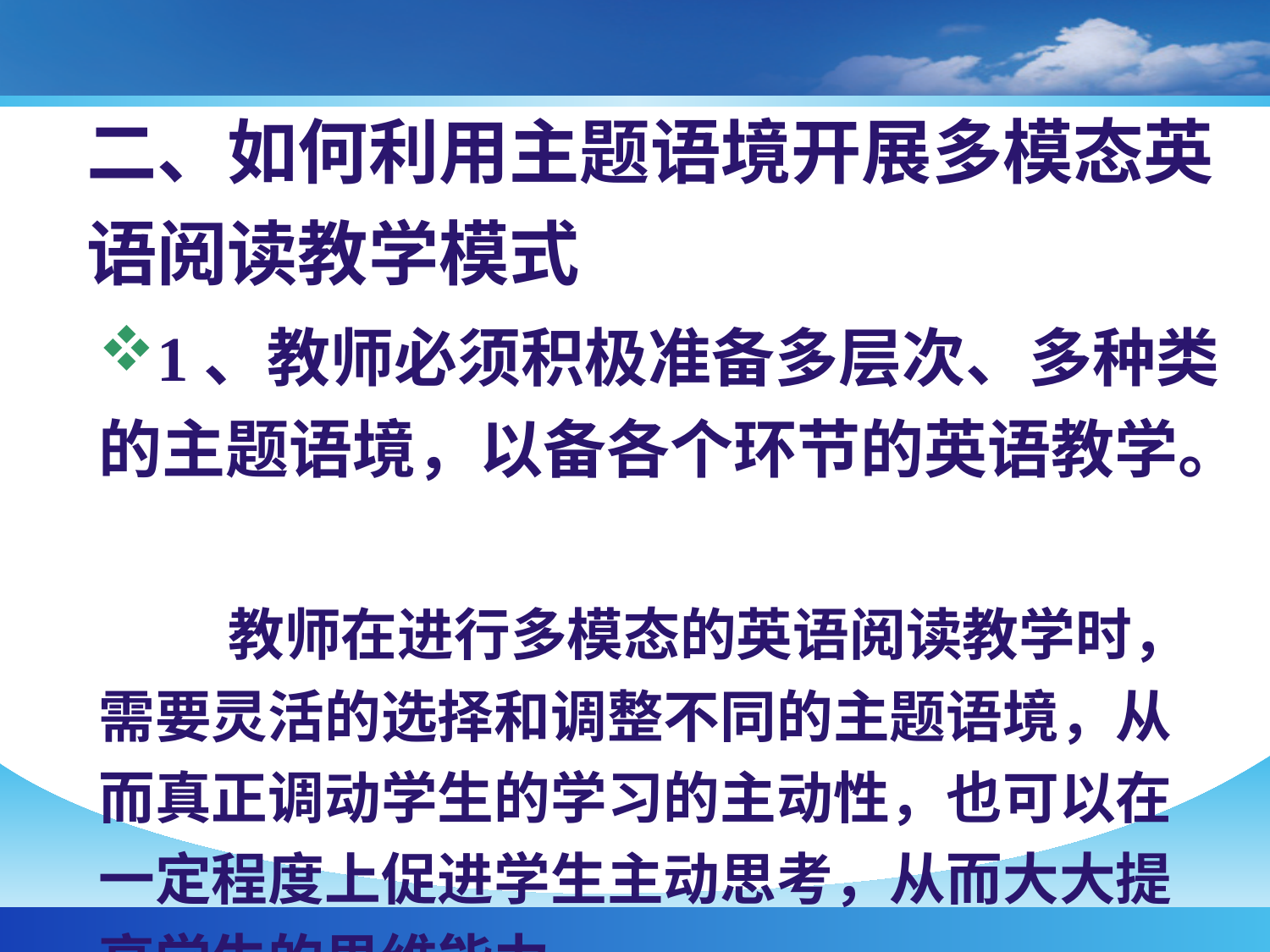

二、如何利用主题语境开展多模态英语阅读教学模式
1、教师必须积极准备多层次、多种类的主题语境，以备各个环节的英语教学。                                                                                        教师在进行多模态的英语阅读教学时，需要灵活的选择和调整不同的主题语境，从而真正调动学生的学习的主动性，也可以在一定程度上促进学生主动思考，从而大大提高学生的思维能力。
23